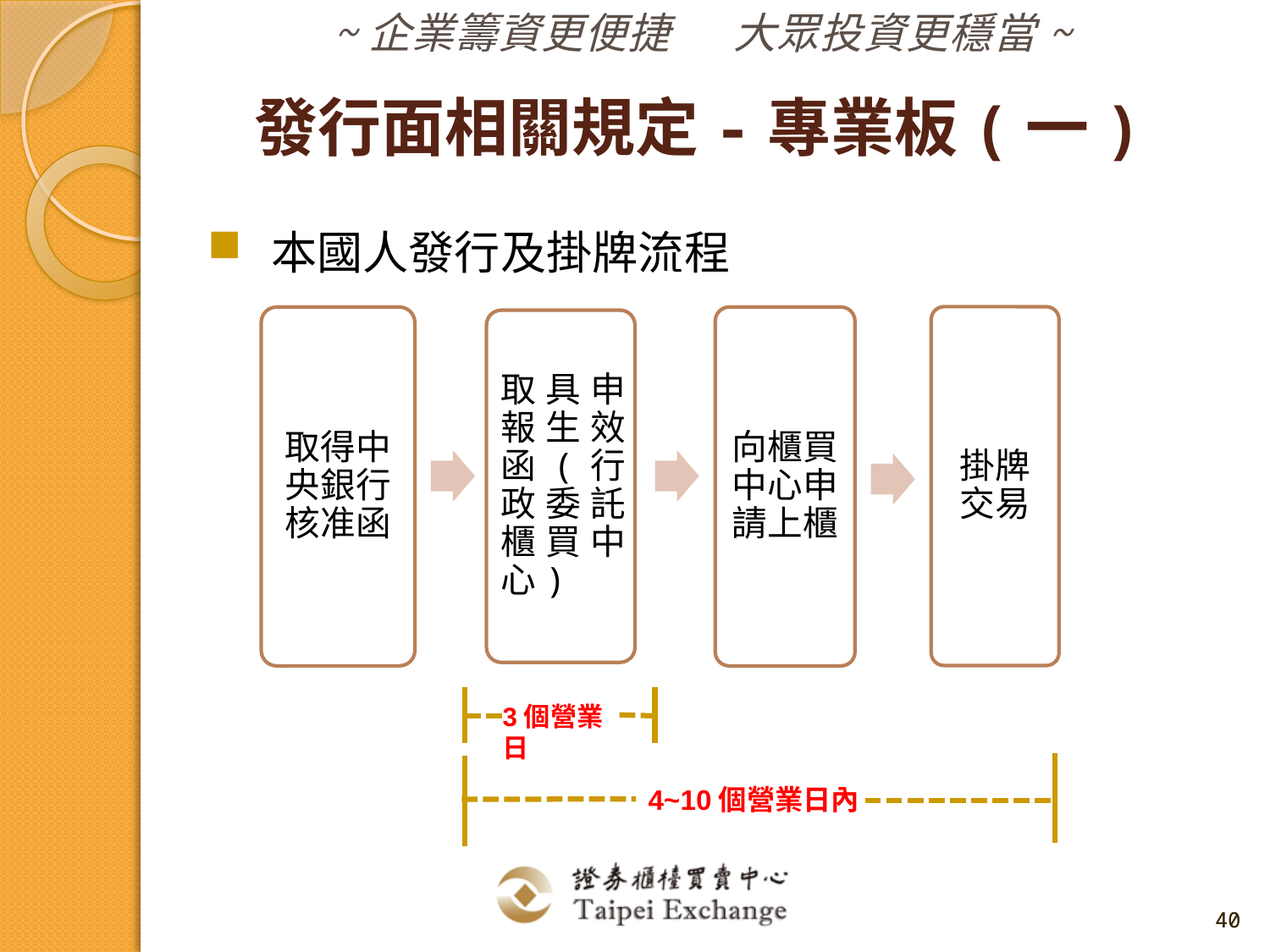

發行面相關規定-專業板(一)

本國人發行及掛牌流程

掛牌交易

取得中央銀行核准函

向櫃買中心申請上櫃

取具申報生效函(行政委託櫃買中心)

3個營業日
4~10個營業日內
40
40